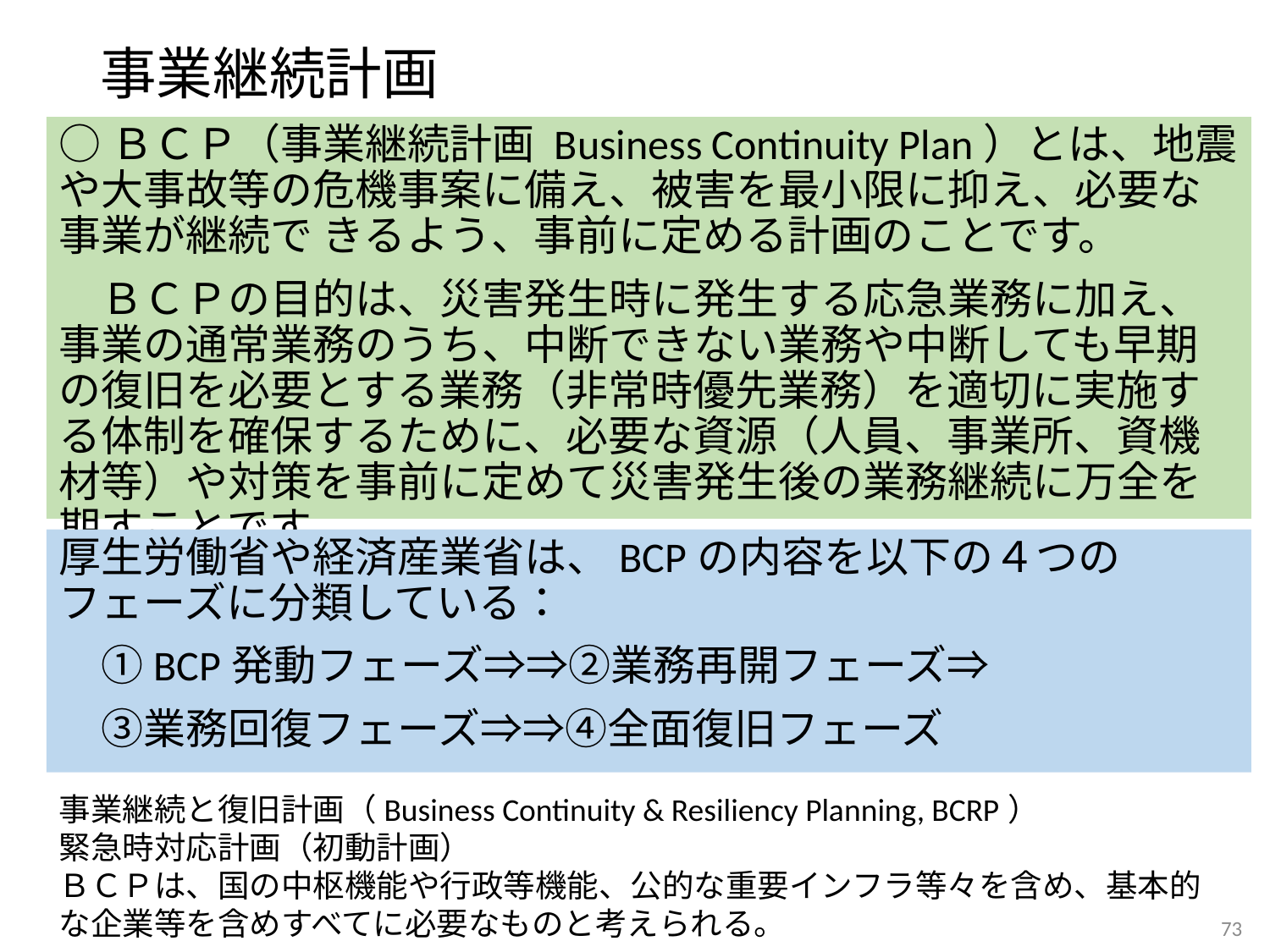

# 事業継続計画
○ＢＣＰ（事業継続計画 Business Continuity Plan）とは、地震や大事故等の危機事案に備え、被害を最小限に抑え、必要な事業が継続で きるよう、事前に定める計画のことです。
　ＢＣＰの目的は、災害発生時に発生する応急業務に加え、事業の通常業務のうち、中断できない業務や中断しても早期の復旧を必要とする業務（非常時優先業務）を適切に実施する体制を確保するために、必要な資源（人員、事業所、資機材等）や対策を事前に定めて災害発生後の業務継続に万全を期すことです。

厚生労働省や経済産業省は、BCPの内容を以下の４つのフェーズに分類している：
　①BCP発動フェーズ⇒⇒②業務再開フェーズ⇒
　③業務回復フェーズ⇒⇒④全面復旧フェーズ

事業継続と復旧計画（Business Continuity & Resiliency Planning, BCRP）
緊急時対応計画（初動計画）
ＢＣＰは、国の中枢機能や行政等機能、公的な重要インフラ等々を含め、基本的な企業等を含めすべてに必要なものと考えられる。
73